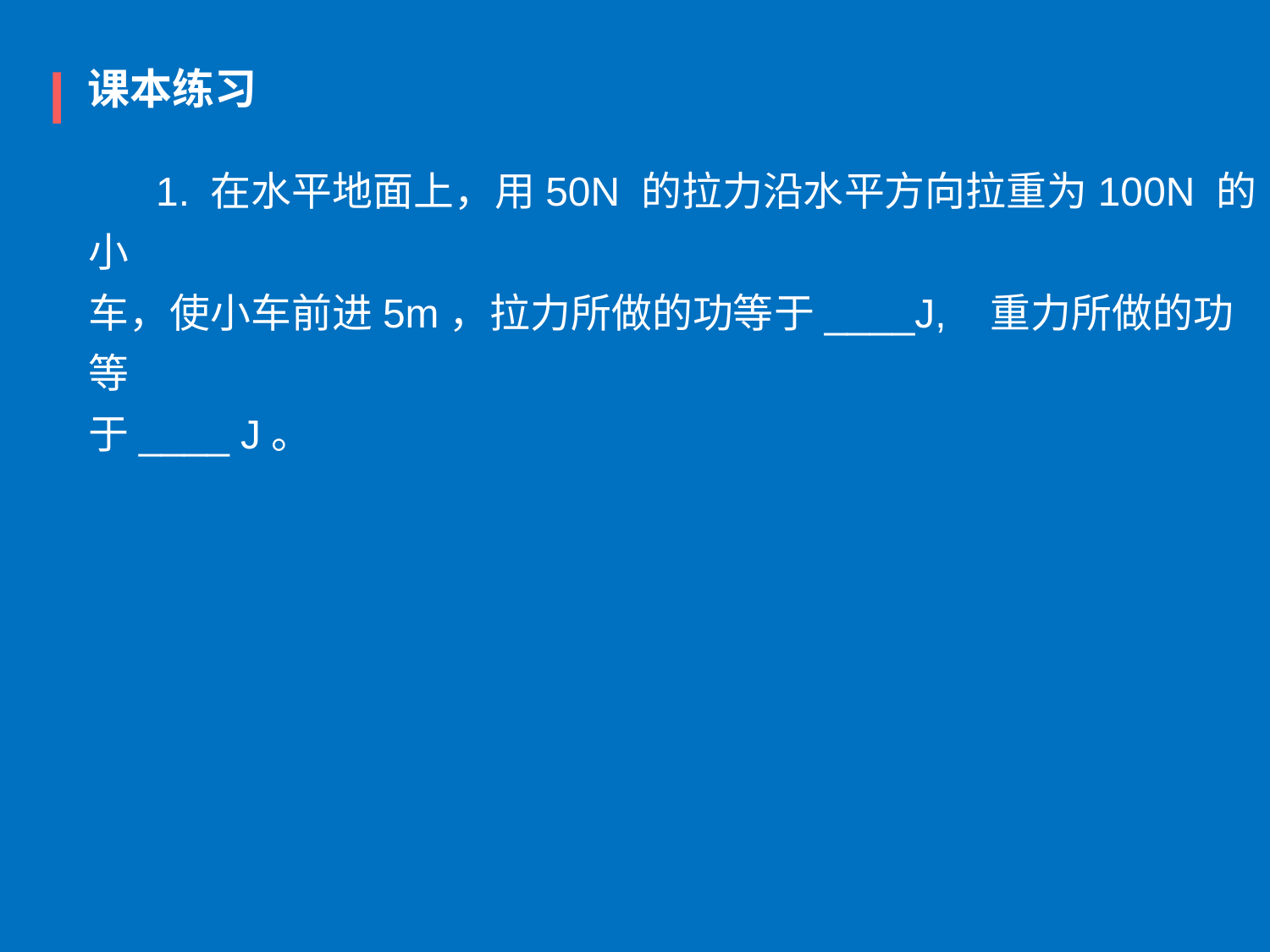

课本练习

      1. 在水平地面上，用50N 的拉力沿水平方向拉重为100N 的小
车，使小车前进5m，拉力所做的功等于____J,   重力所做的功等
于____ J。